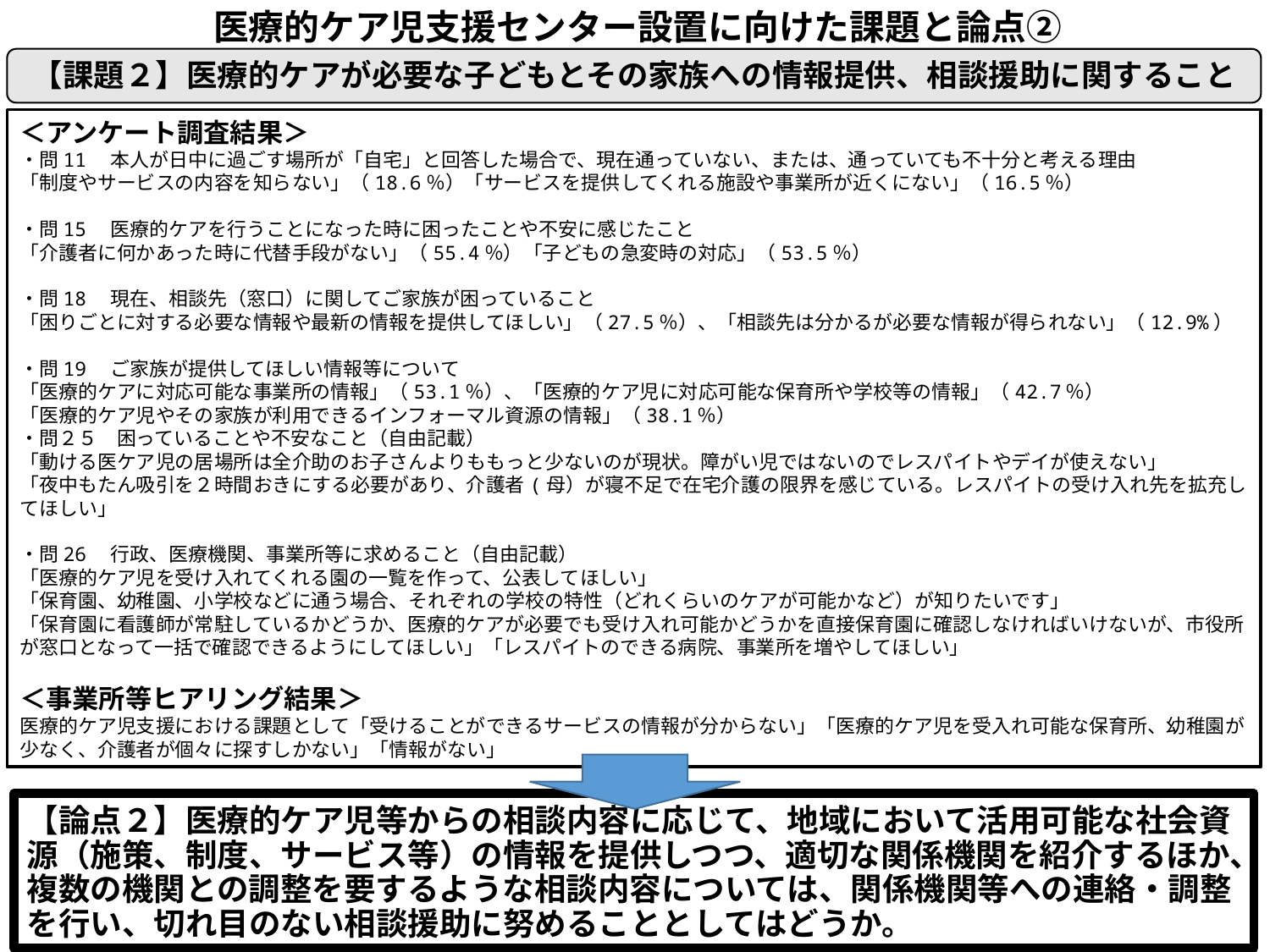

医療的ケア児支援センター設置に向けた課題と論点②
【課題２】医療的ケアが必要な子どもとその家族への情報提供、相談援助に関すること
＜アンケート調査結果＞
・問11　本人が日中に過ごす場所が「自宅」と回答した場合で、現在通っていない、または、通っていても不十分と考える理由
「制度やサービスの内容を知らない」（18.6％）「サービスを提供してくれる施設や事業所が近くにない」（16.5％）

・問15　医療的ケアを行うことになった時に困ったことや不安に感じたこと
「介護者に何かあった時に代替手段がない」（55.4％）「子どもの急変時の対応」（53.5％）

・問18　現在、相談先（窓口）に関してご家族が困っていること
「困りごとに対する必要な情報や最新の情報を提供してほしい」（27.5％）、「相談先は分かるが必要な情報が得られない」（12.9%）

・問19　ご家族が提供してほしい情報等について
「医療的ケアに対応可能な事業所の情報」（53.1％）、「医療的ケア児に対応可能な保育所や学校等の情報」（42.7％）
「医療的ケア児やその家族が利用できるインフォーマル資源の情報」（38.1％）
・問２５　困っていることや不安なこと（自由記載）
「動ける医ケア児の居場所は全介助のお子さんよりももっと少ないのが現状。障がい児ではないのでレスパイトやデイが使えない」
「夜中もたん吸引を２時間おきにする必要があり、介護者(母）が寝不足で在宅介護の限界を感じている。レスパイトの受け入れ先を拡充してほしい」

・問26　行政、医療機関、事業所等に求めること（自由記載）
「医療的ケア児を受け入れてくれる園の一覧を作って、公表してほしい」
「保育園、幼稚園、小学校などに通う場合、それぞれの学校の特性（どれくらいのケアが可能かなど）が知りたいです」
「保育園に看護師が常駐しているかどうか、医療的ケアが必要でも受け入れ可能かどうかを直接保育園に確認しなければいけないが、市役所が窓口となって一括で確認できるようにしてほしい」「レスパイトのできる病院、事業所を増やしてほしい」

＜事業所等ヒアリング結果＞
医療的ケア児支援における課題として「受けることができるサービスの情報が分からない」「医療的ケア児を受入れ可能な保育所、幼稚園が少なく、介護者が個々に探すしかない」「情報がない」

【論点２】医療的ケア児等からの相談内容に応じて、地域において活用可能な社会資源（施策、制度、サービス等）の情報を提供しつつ、適切な関係機関を紹介するほか、複数の機関との調整を要するような相談内容については、関係機関等への連絡・調整を行い、切れ目のない相談援助に努めることとしてはどうか。